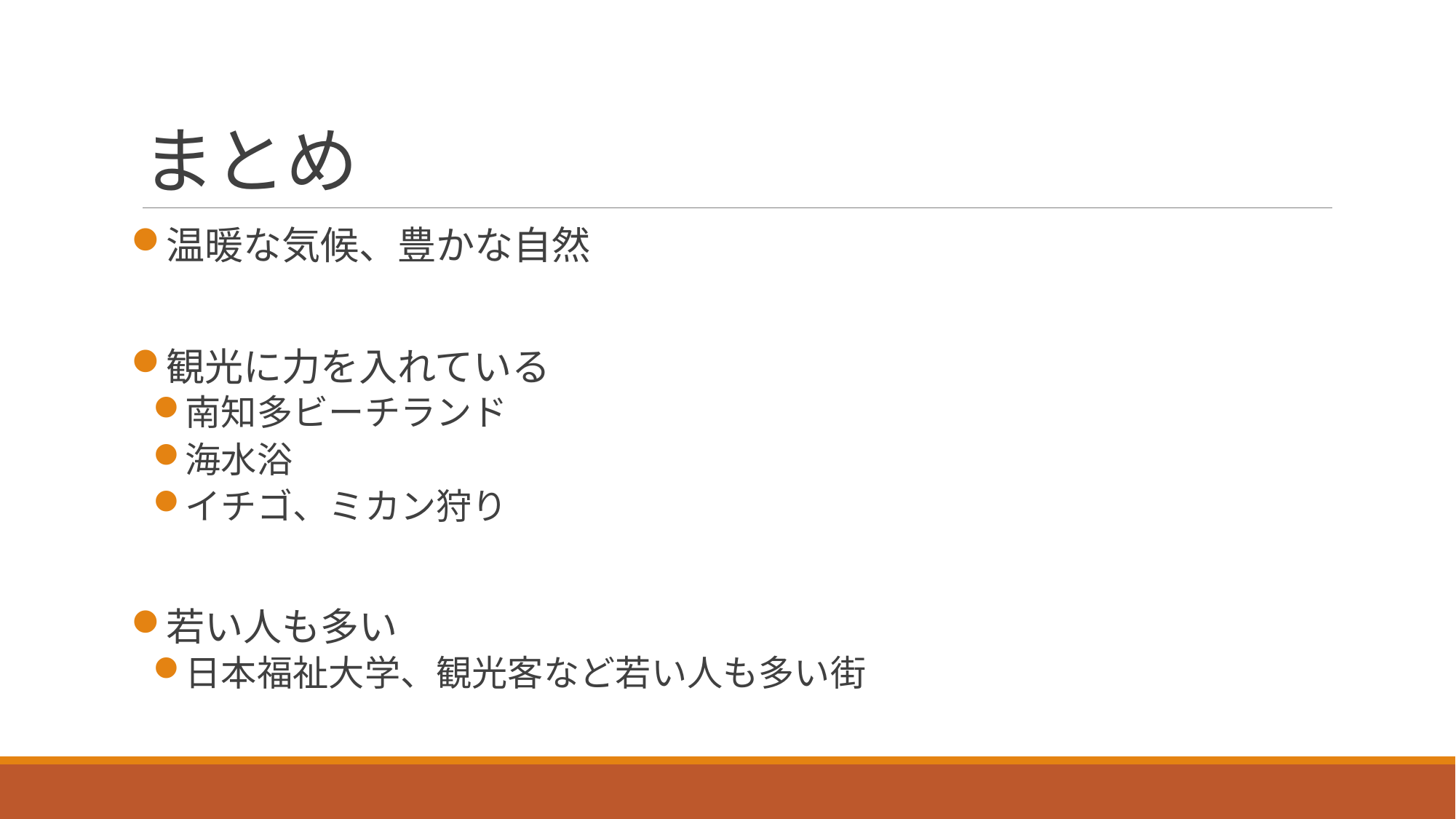

# まとめ
温暖な気候、豊かな自然

観光に力を入れている
南知多ビーチランド
海水浴
イチゴ、ミカン狩り

若い人も多い
日本福祉大学、観光客など若い人も多い街